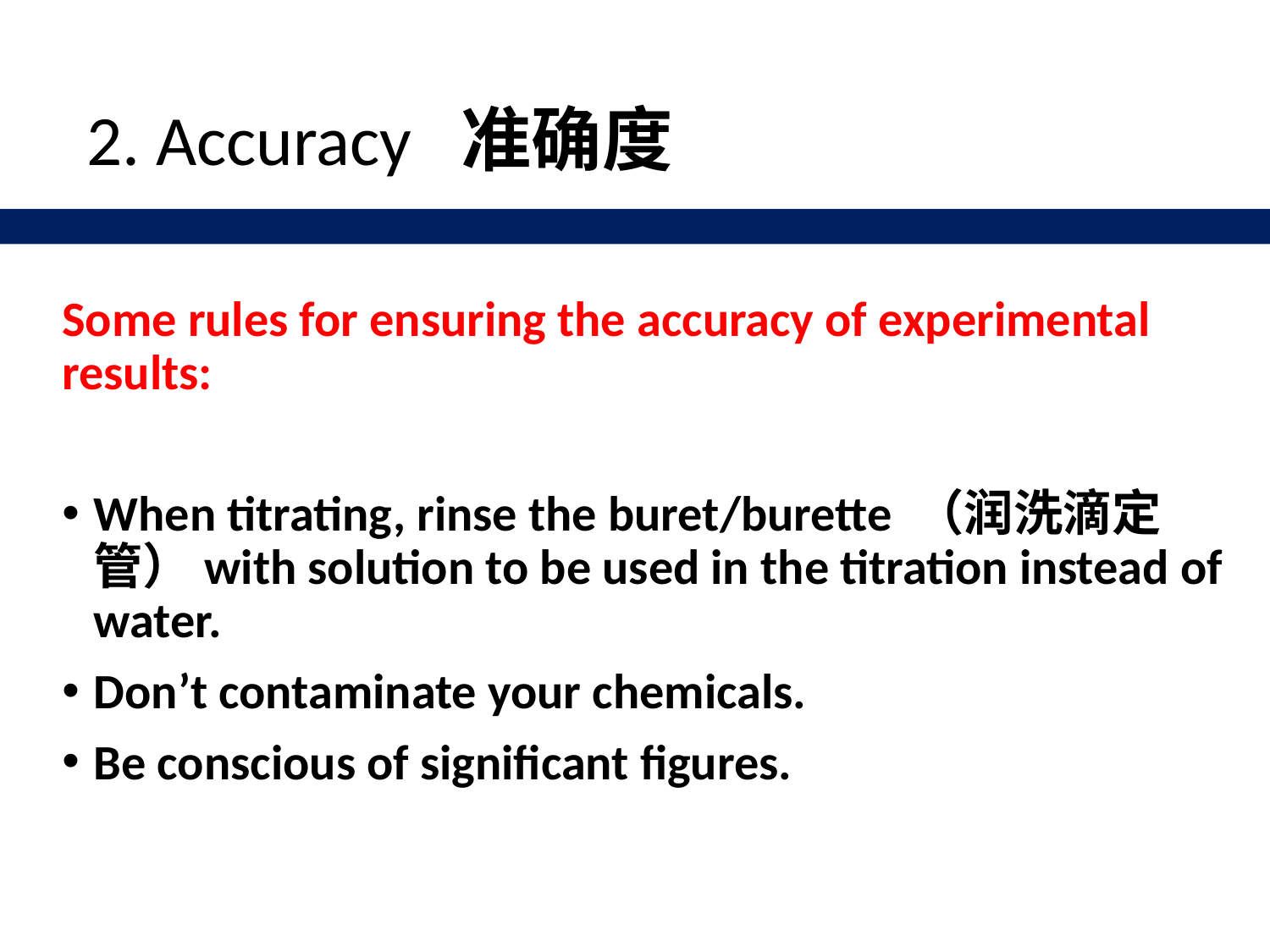

# 2. Accuracy  准确度

Some rules for ensuring the accuracy of experimental results:

When titrating, rinse the buret/burette （润洗滴定管）with solution to be used in the titration instead of water.
Don’t contaminate your chemicals.
Be conscious of significant figures.